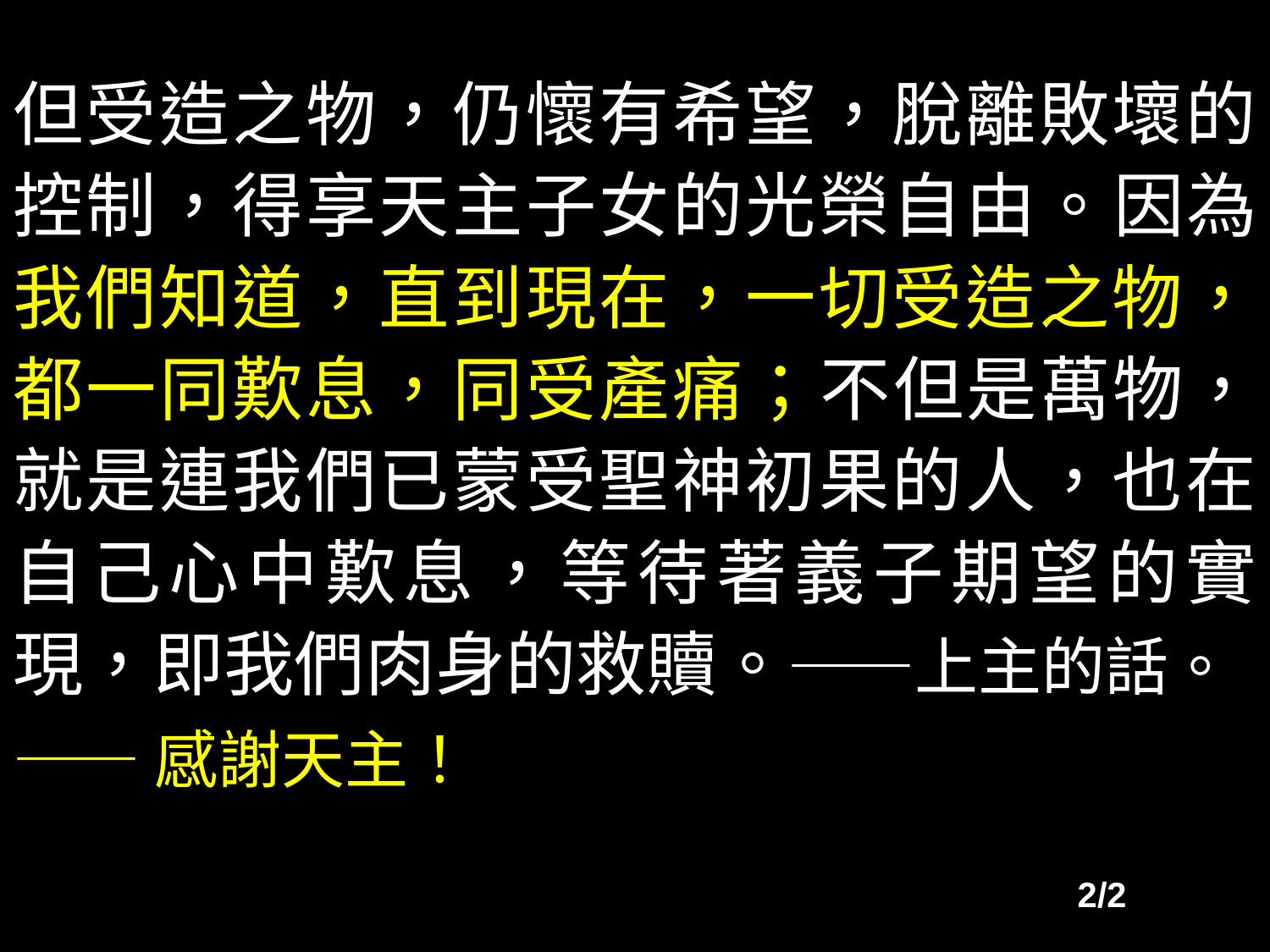

但受造之物，仍懷有希望，脫離敗壞的控制，得享天主子女的光榮自由。因為我們知道，直到現在，一切受造之物，都一同歎息，同受產痛；不但是萬物，就是連我們已蒙受聖神初果的人，也在自己心中歎息，等待著義子期望的實現，即我們肉身的救贖。——上主的話。
——感謝天主！
2/2